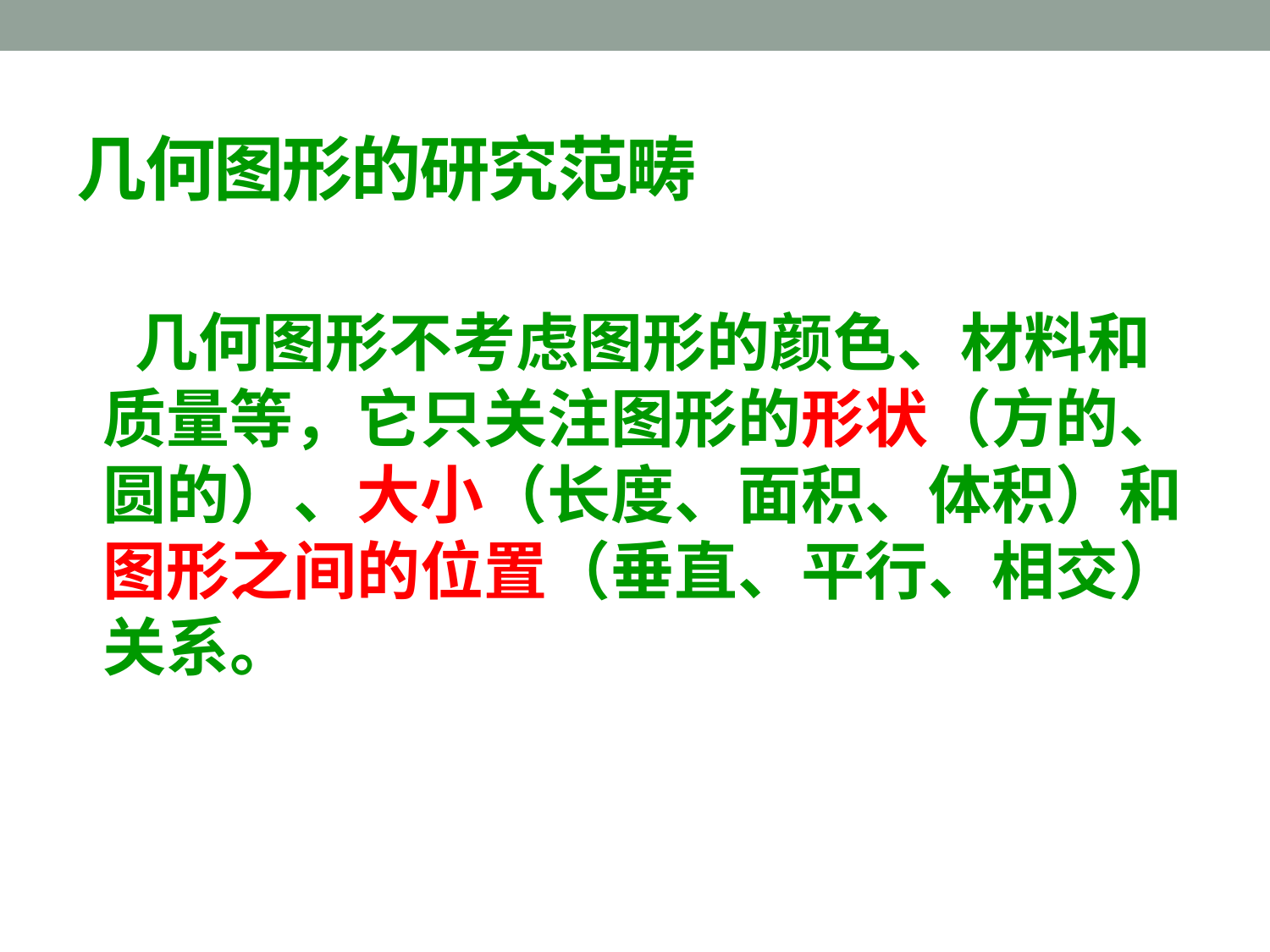

# 几何图形的研究范畴
   几何图形不考虑图形的颜色、材料和质量等，它只关注图形的形状（方的、圆的）、大小（长度、面积、体积）和图形之间的位置（垂直、平行、相交）关系。